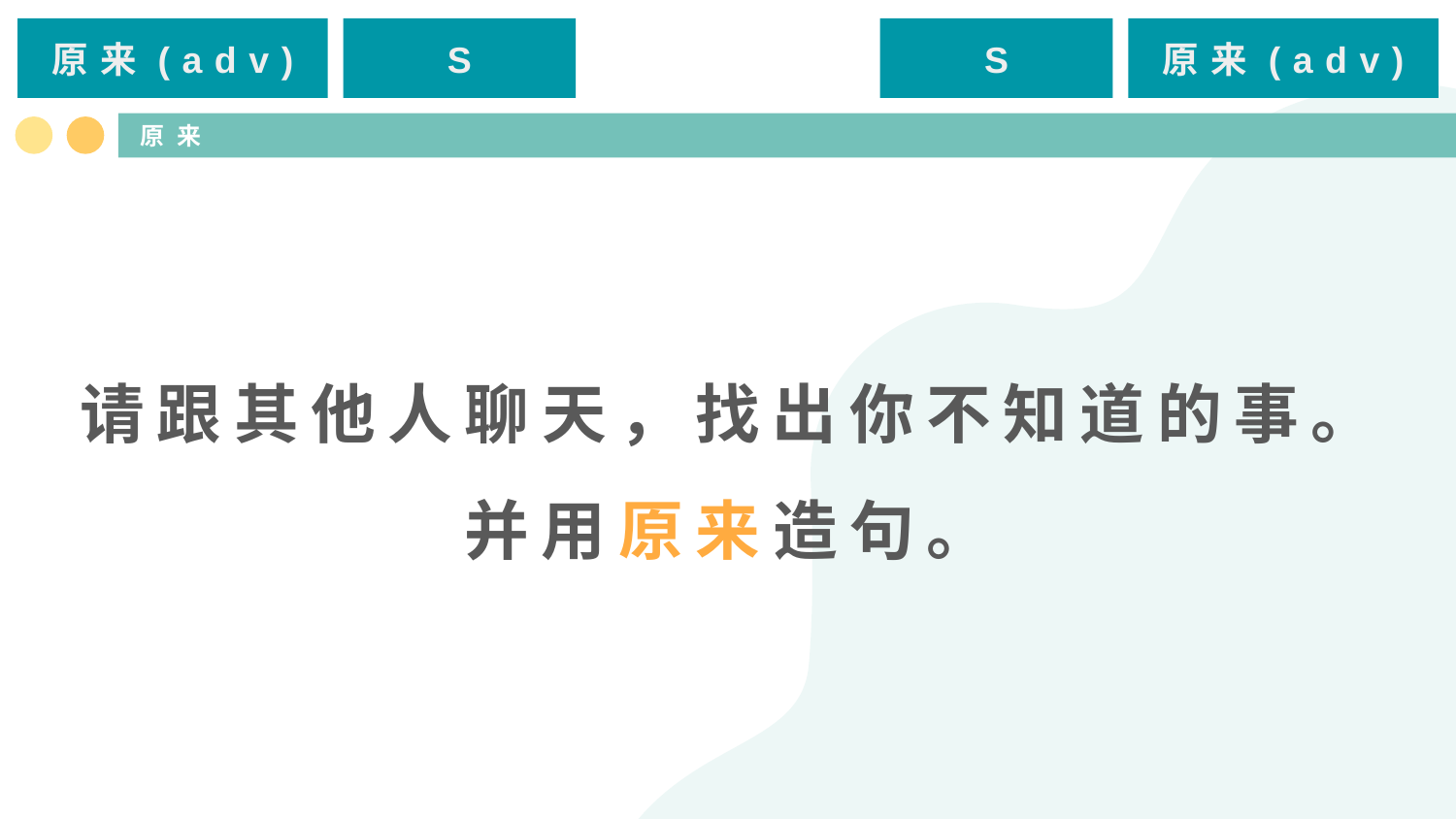

S
原来(adv)
原来(adv)
S
# 原来
请跟其他人聊天，找出你不知道的事。
并用原来造句。